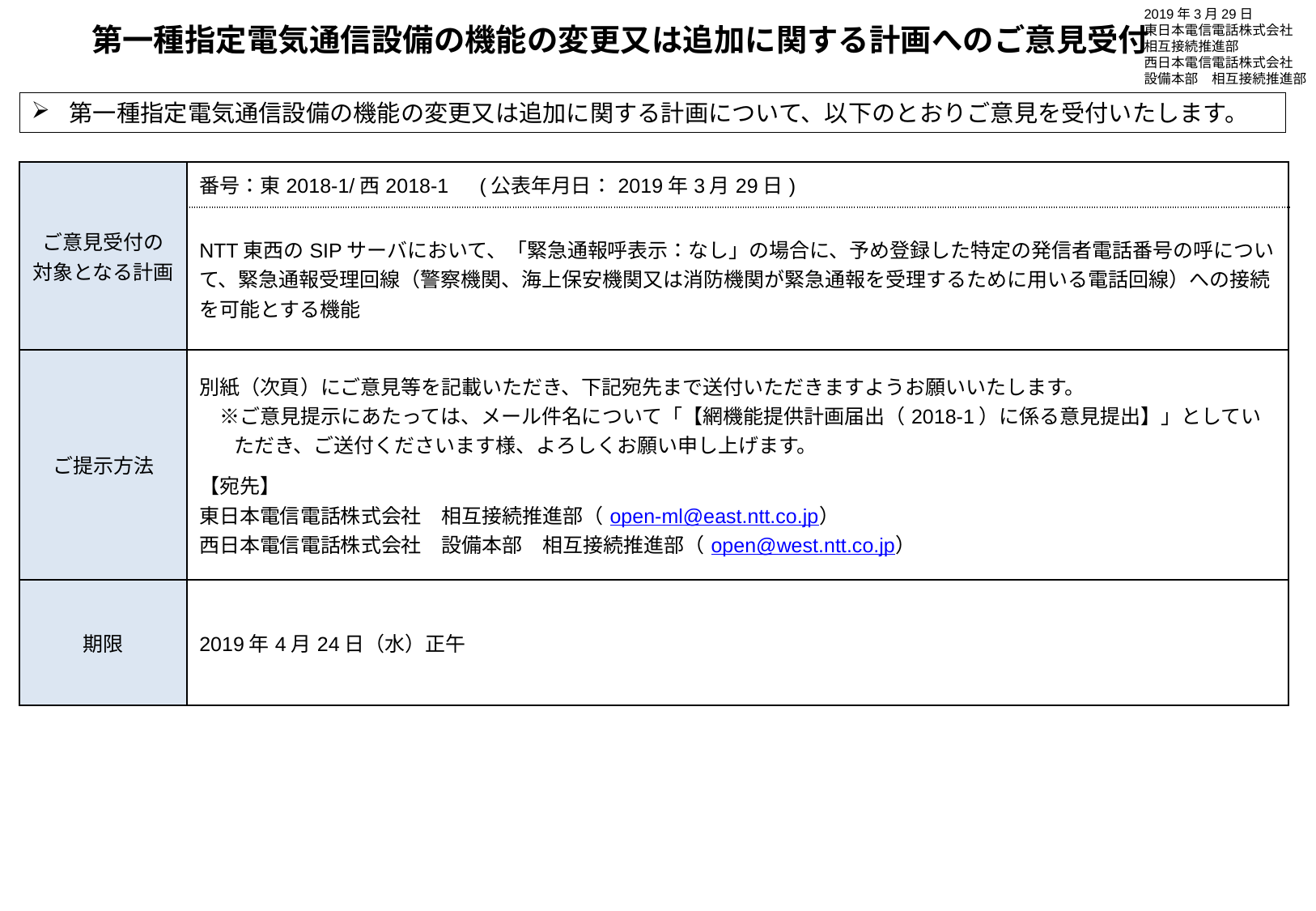

2019年3月29日
東日本電信電話株式会社
相互接続推進部
西日本電信電話株式会社
設備本部　相互接続推進部
第一種指定電気通信設備の機能の変更又は追加に関する計画へのご意見受付
第一種指定電気通信設備の機能の変更又は追加に関する計画について、以下のとおりご意見を受付いたします。
| ご意見受付の 対象となる計画 | 番号：東2018-1/西2018-1　(公表年月日：2019年3月29日) |
| --- | --- |
|  | NTT東西のSIPサーバにおいて、「緊急通報呼表示：なし」の場合に、予め登録した特定の発信者電話番号の呼について、緊急通報受理回線（警察機関、海上保安機関又は消防機関が緊急通報を受理するために用いる電話回線）への接続を可能とする機能 |
| ご提示方法 | 別紙（次頁）にご意見等を記載いただき、下記宛先まで送付いただきますようお願いいたします。 　※ご意見提示にあたっては、メール件名について「【網機能提供計画届出（2018-1）に係る意見提出】」としていただき、ご送付くださいます様、よろしくお願い申し上げます。 【宛先】 東日本電信電話株式会社　相互接続推進部（open-ml@east.ntt.co.jp） 西日本電信電話株式会社　設備本部　相互接続推進部（open@west.ntt.co.jp） |
| 期限 | 2019年4月24日（水）正午 |